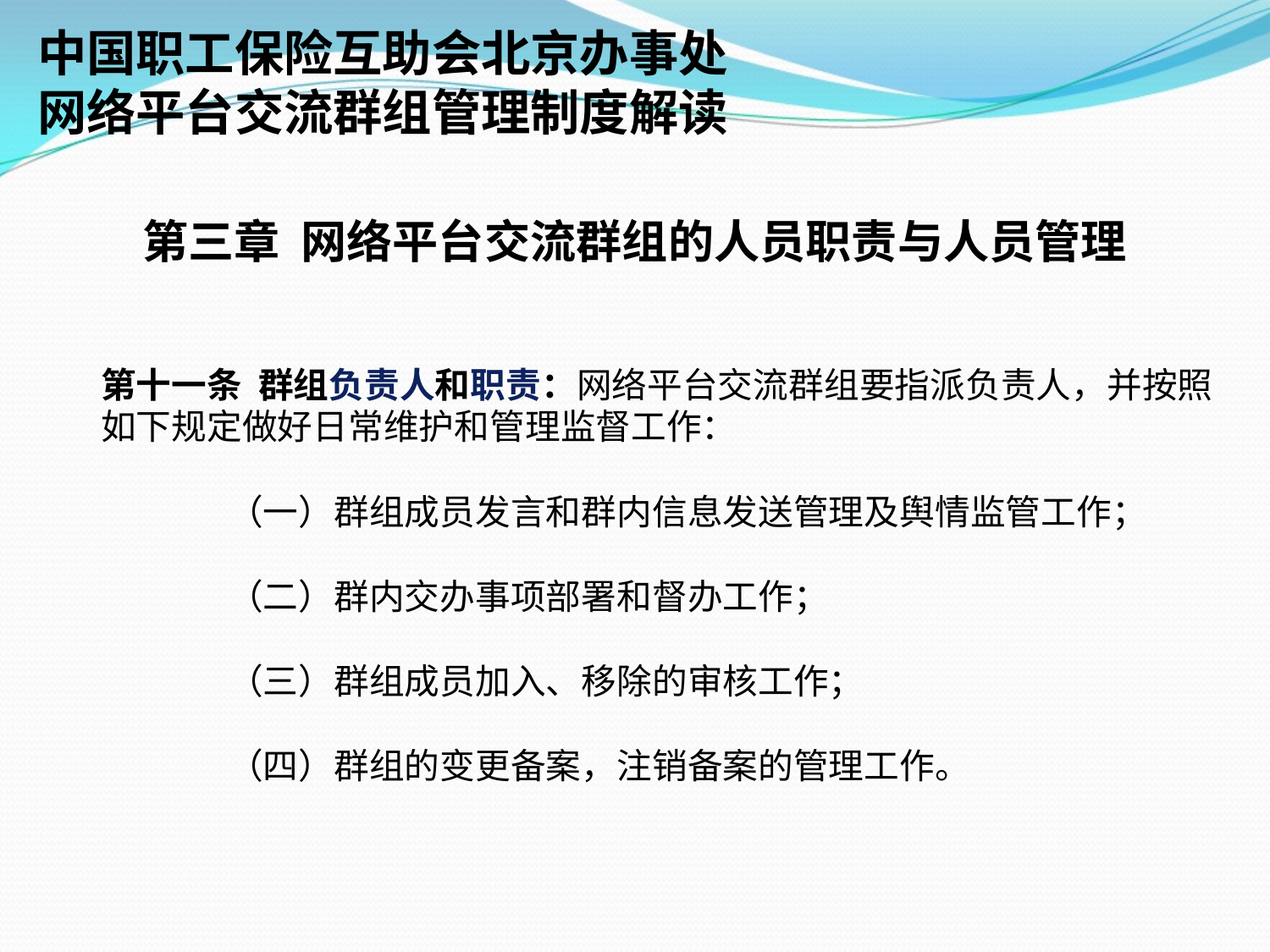

中国职工保险互助会北京办事处
网络平台交流群组管理制度解读
第三章  网络平台交流群组的人员职责与人员管理

第十一条  群组负责人和职责：网络平台交流群组要指派负责人，并按照如下规定做好日常维护和管理监督工作：

	（一）群组成员发言和群内信息发送管理及舆情监管工作；

	（二）群内交办事项部署和督办工作；

	（三）群组成员加入、移除的审核工作；

	（四）群组的变更备案，注销备案的管理工作。